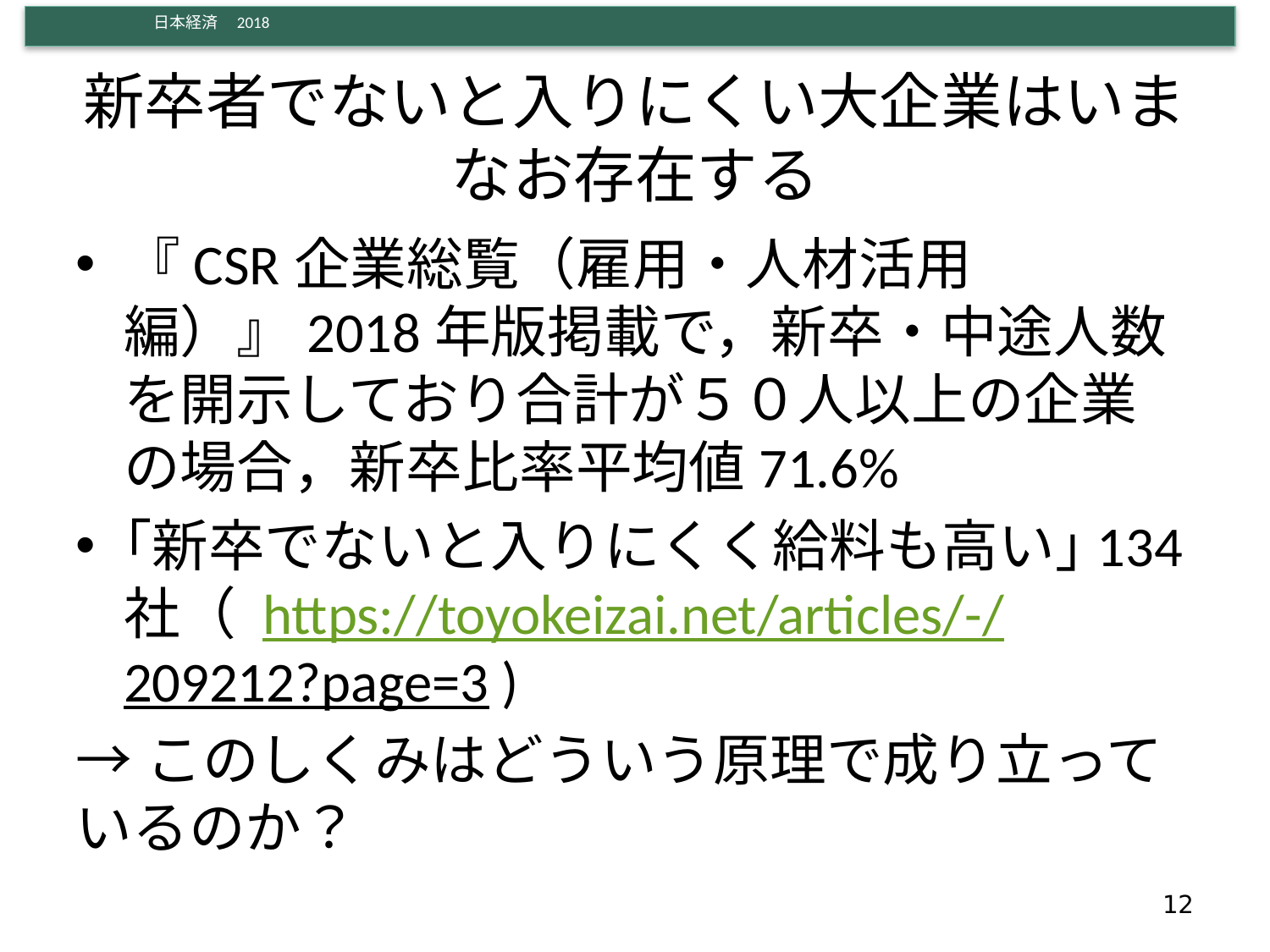

# 新卒者でないと入りにくい大企業はいまなお存在する
『CSR企業総覧（雇用・人材活用編）』2018年版掲載で，新卒・中途人数を開示しており合計が５０人以上の企業の場合，新卒比率平均値71.6%
｢新卒でないと入りにくく給料も高い｣134社（ https://toyokeizai.net/articles/-/209212?page=3 )
→このしくみはどういう原理で成り立っているのか？

12